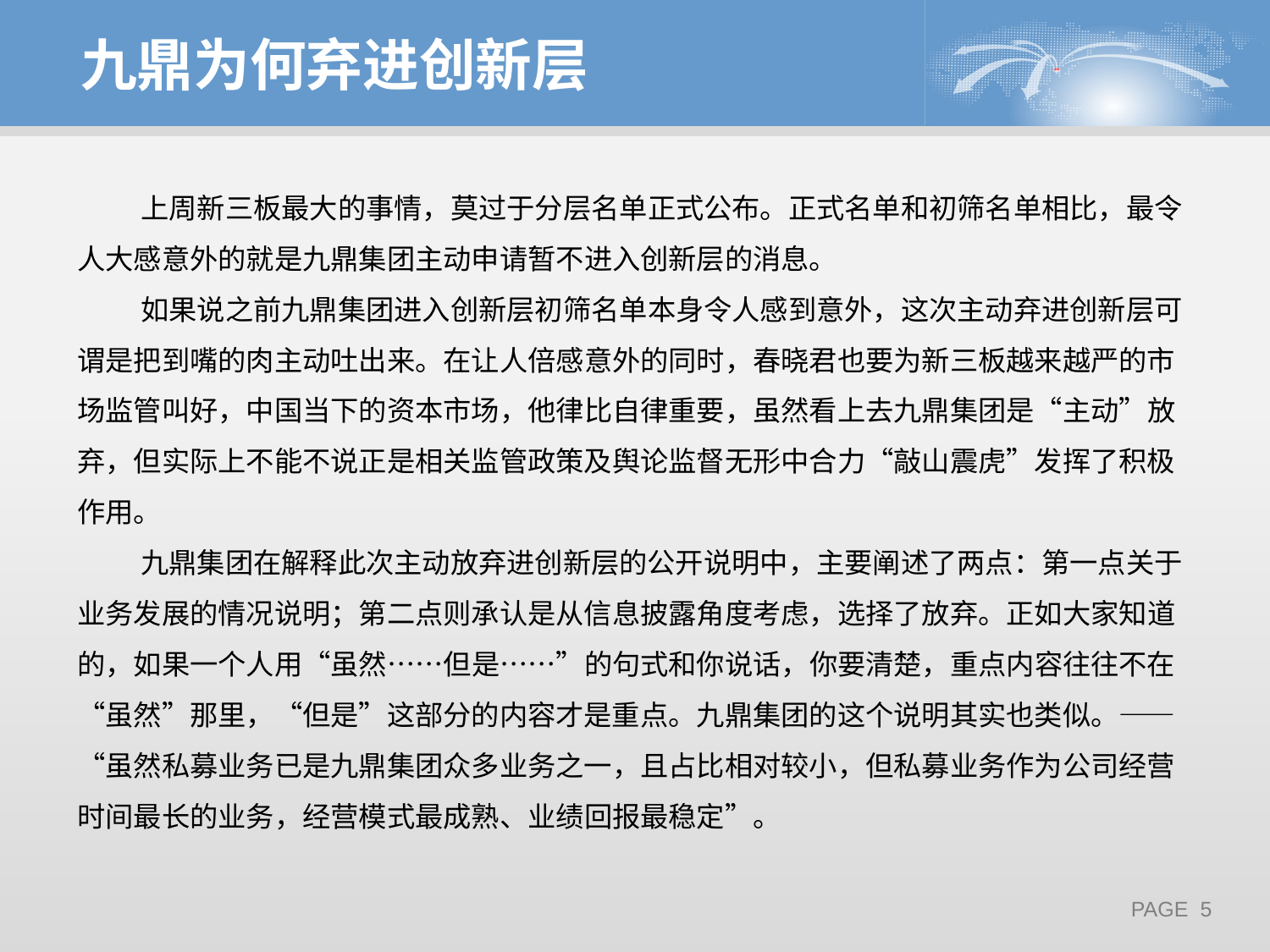

九鼎为何弃进创新层
上周新三板最大的事情，莫过于分层名单正式公布。正式名单和初筛名单相比，最令人大感意外的就是九鼎集团主动申请暂不进入创新层的消息。
如果说之前九鼎集团进入创新层初筛名单本身令人感到意外，这次主动弃进创新层可谓是把到嘴的肉主动吐出来。在让人倍感意外的同时，春晓君也要为新三板越来越严的市场监管叫好，中国当下的资本市场，他律比自律重要，虽然看上去九鼎集团是“主动”放弃，但实际上不能不说正是相关监管政策及舆论监督无形中合力“敲山震虎”发挥了积极作用。
九鼎集团在解释此次主动放弃进创新层的公开说明中，主要阐述了两点：第一点关于业务发展的情况说明；第二点则承认是从信息披露角度考虑，选择了放弃。正如大家知道的，如果一个人用“虽然……但是……”的句式和你说话，你要清楚，重点内容往往不在“虽然”那里，“但是”这部分的内容才是重点。九鼎集团的这个说明其实也类似。——“虽然私募业务已是九鼎集团众多业务之一，且占比相对较小，但私募业务作为公司经营时间最长的业务，经营模式最成熟、业绩回报最稳定”。